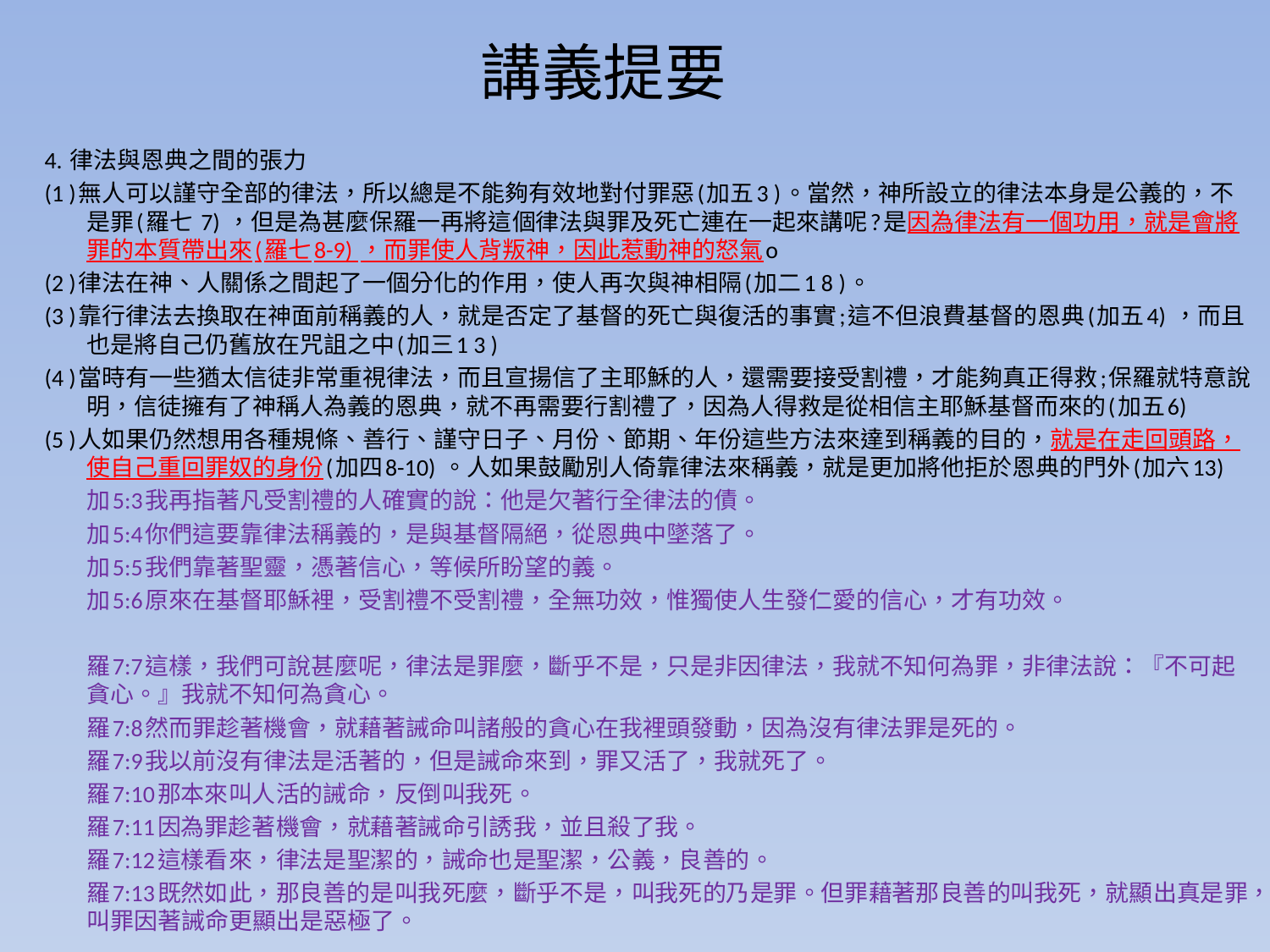

# 講義提要

4. 律法與恩典之間的張力
(1 )無人可以謹守全部的律法，所以總是不能夠有效地對付罪惡(加五3 )。當然，神所設立的律法本身是公義的，不是罪(羅七 7) ，但是為甚麼保羅一再將這個律法與罪及死亡連在一起來講呢?是因為律法有一個功用，就是會將罪的本質帶出來(羅七8-9) ，而罪使人背叛神，因此惹動神的怒氣o
(2 )律法在神、人關係之間起了一個分化的作用，使人再次與神相隔(加二1 8 )。
(3 )靠行律法去換取在神面前稱義的人，就是否定了基督的死亡與復活的事實;這不但浪費基督的恩典(加五4) ，而且也是將自己仍舊放在咒詛之中(加三1 3 )
(4 )當時有一些猶太信徒非常重視律法，而且宣揚信了主耶穌的人，還需要接受割禮，才能夠真正得救;保羅就特意說明，信徒擁有了神稱人為義的恩典，就不再需要行割禮了，因為人得救是從相信主耶穌基督而來的(加五6)
(5 )人如果仍然想用各種規條、善行、謹守日子、月份、節期、年份這些方法來達到稱義的目的，就是在走回頭路，使自己重回罪奴的身份(加四8-10) 。人如果鼓勵別人倚靠律法來稱義，就是更加將他拒於恩典的門外(加六13)
加5:3我再指著凡受割禮的人確實的說：他是欠著行全律法的債。
加5:4你們這要靠律法稱義的，是與基督隔絕，從恩典中墜落了。
加5:5我們靠著聖靈，憑著信心，等候所盼望的義。
加5:6原來在基督耶穌裡，受割禮不受割禮，全無功效，惟獨使人生發仁愛的信心，才有功效。

羅7:7這樣，我們可說甚麼呢，律法是罪麼，斷乎不是，只是非因律法，我就不知何為罪，非律法說：『不可起貪心。』我就不知何為貪心。
羅7:8然而罪趁著機會，就藉著誡命叫諸般的貪心在我裡頭發動，因為沒有律法罪是死的。
羅7:9我以前沒有律法是活著的，但是誡命來到，罪又活了，我就死了。
羅7:10那本來叫人活的誡命，反倒叫我死。
羅7:11因為罪趁著機會，就藉著誡命引誘我，並且殺了我。
羅7:12這樣看來，律法是聖潔的，誡命也是聖潔，公義，良善的。
羅7:13既然如此，那良善的是叫我死麼，斷乎不是，叫我死的乃是罪。但罪藉著那良善的叫我死，就顯出真是罪，叫罪因著誡命更顯出是惡極了。